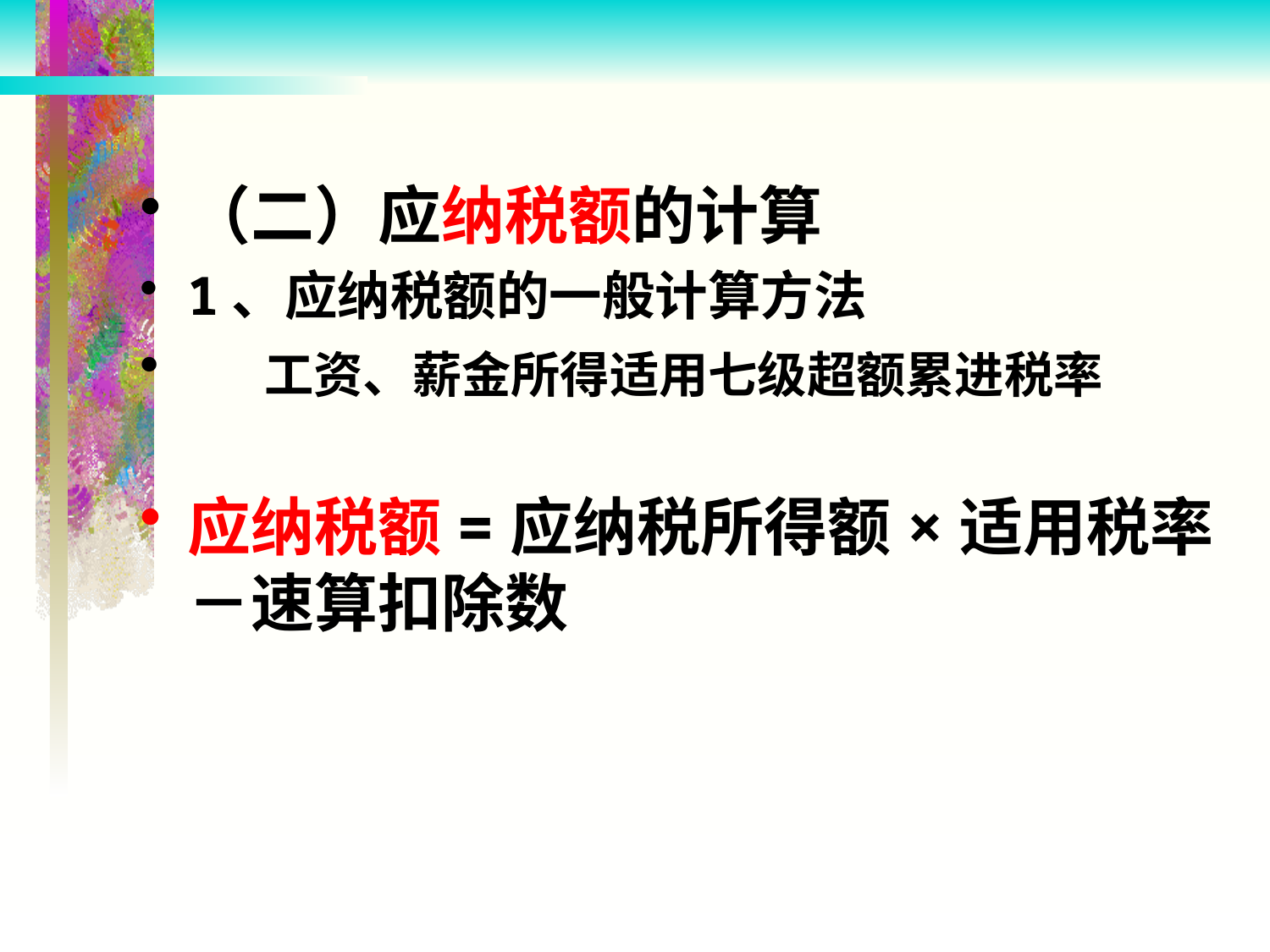

（二）应纳税额的计算
1、应纳税额的一般计算方法
     工资、薪金所得适用七级超额累进税率

应纳税额=应纳税所得额×适用税率－速算扣除数